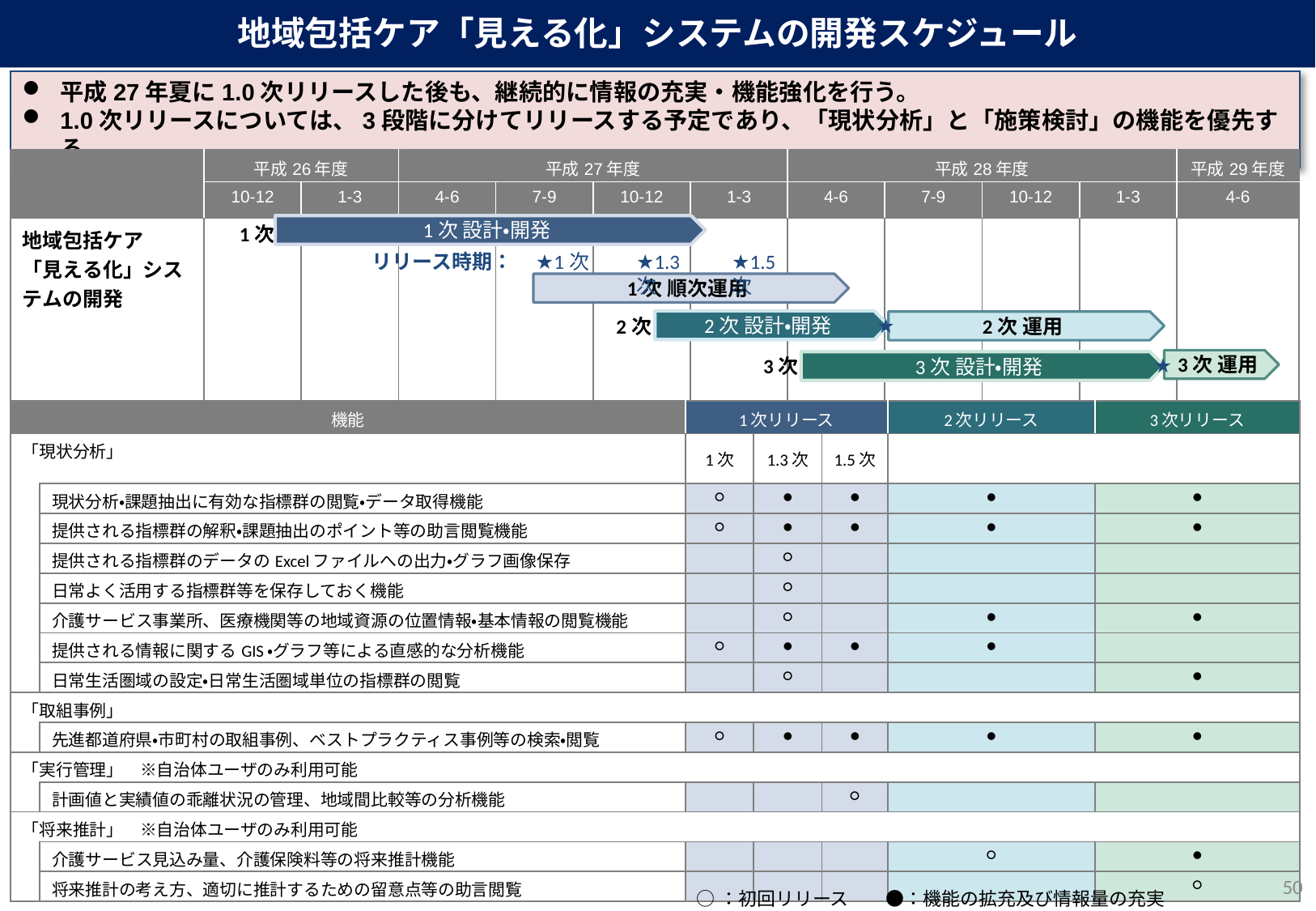

地域包括ケア「見える化」システムの開発スケジュール
平成27年夏に1.0次リリースした後も、継続的に情報の充実・機能強化を行う。
1.0次リリースについては、3段階に分けてリリースする予定であり、「現状分析」と「施策検討」の機能を優先する。
|  | 平成26年度 |  | 平成27年度 |  |  |  | 平成28年度 |  |  |  | 平成29年度 |
| --- | --- | --- | --- | --- | --- | --- | --- | --- | --- | --- | --- |
|  | 10-12 | 1-3 | 4-6 | 7-9 | 10-12 | 1-3 | 4-6 | 7-9 | 10-12 | 1-3 | 4-6 |
| 地域包括ケア 「見える化」システムの開発 |  |  |  |  |  |  |  |  |  |  |  |
1次
1次 設計・開発
リリース時期：
★1次
★1.3次
★1.5次
1次 順次運用
★
2次
2次 設計・開発
2次 運用
★
3次
3次 運用
3次 設計・開発
| 機能 |  | 1次リリース |  |  | 2次リリース | 3次リリース |
| --- | --- | --- | --- | --- | --- | --- |
| 「現状分析」 |  | 1次 | 1.3次 | 1.5次 |  |  |
|  | 現状分析・課題抽出に有効な指標群の閲覧・データ取得機能 | ○ | ● | ● | ● | ● |
|  | 提供される指標群の解釈・課題抽出のポイント等の助言閲覧機能 | ○ | ● | ● | ● | ● |
|  | 提供される指標群のデータのExcelファイルへの出力・グラフ画像保存 |  | ○ |  |  |  |
|  | 日常よく活用する指標群等を保存しておく機能 |  | ○ |  |  |  |
|  | 介護サービス事業所、医療機関等の地域資源の位置情報・基本情報の閲覧機能 |  | ○ |  | ● | ● |
|  | 提供される情報に関するGIS・グラフ等による直感的な分析機能 | ○ | ● | ● | ● |  |
|  | 日常生活圏域の設定・日常生活圏域単位の指標群の閲覧 |  | ○ |  |  | ● |
| 「取組事例」 |  |  |  |  |  |  |
|  | 先進都道府県・市町村の取組事例、ベストプラクティス事例等の検索・閲覧 | ○ | ● | ● | ● | ● |
| 「実行管理」　※自治体ユーザのみ利用可能 |  |  |  |  |  |  |
|  | 計画値と実績値の乖離状況の管理、地域間比較等の分析機能 |  |  | ○ |  |  |
| 「将来推計」　※自治体ユーザのみ利用可能 |  |  |  |  |  |  |
|  | 介護サービス見込み量、介護保険料等の将来推計機能 |  |  |  | ○ | ● |
|  | 将来推計の考え方、適切に推計するための留意点等の助言閲覧 |  |  |  |  | ○ |
50
○：初回リリース　　●：機能の拡充及び情報量の充実